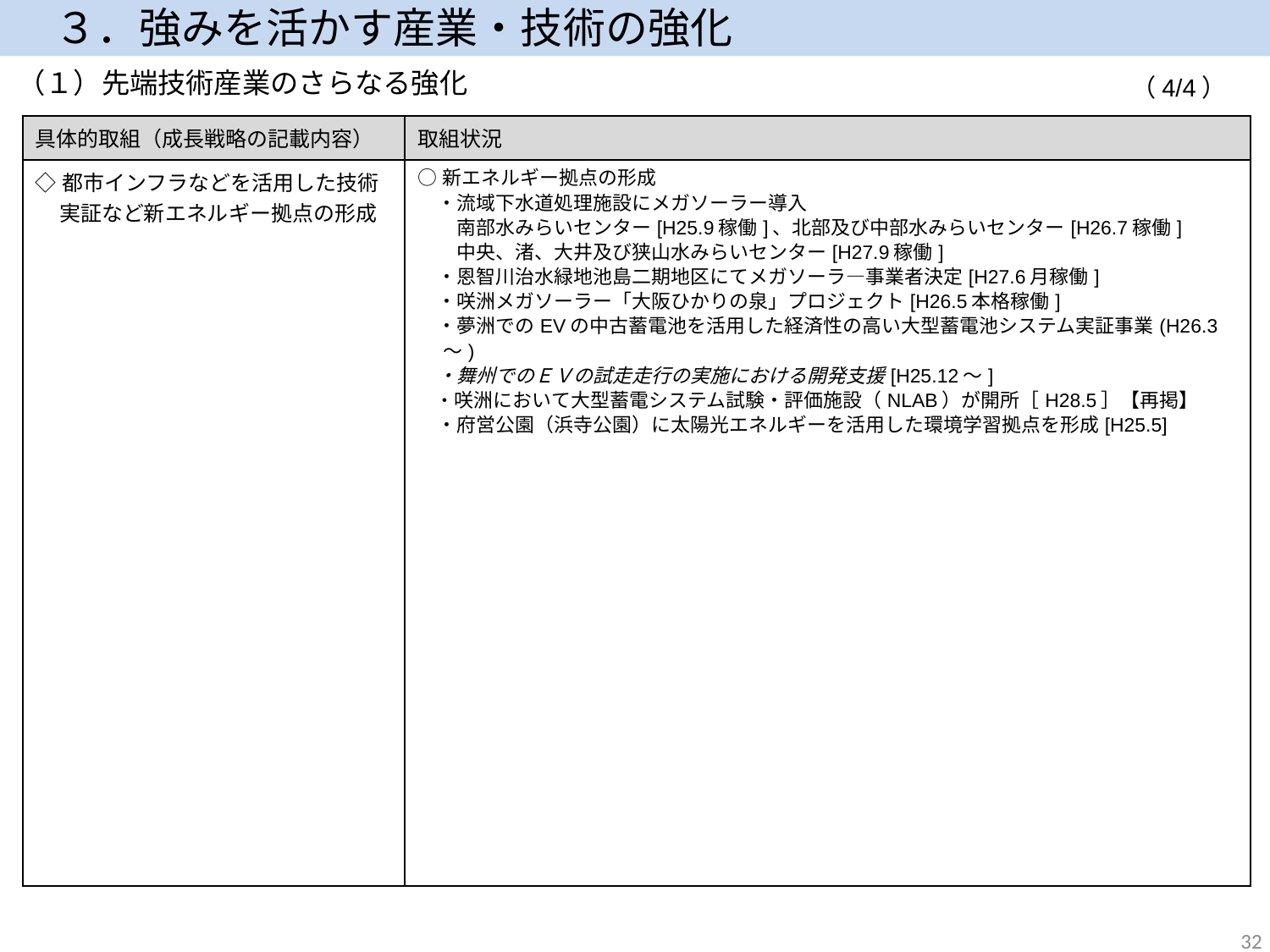

３．強みを活かす産業・技術の強化
（１）先端技術産業のさらなる強化
（4/4）
| 具体的取組（成長戦略の記載内容） | 取組状況 |
| --- | --- |
| ◇都市インフラなどを活用した技術実証など新エネルギー拠点の形成 | ○新エネルギー拠点の形成 　・流域下水道処理施設にメガソーラー導入 　　南部水みらいセンター[H25.9稼働]、北部及び中部水みらいセンター[H26.7稼働] 　　中央、渚、大井及び狭山水みらいセンター[H27.9稼働] 　・恩智川治水緑地池島二期地区にてメガソーラ―事業者決定[H27.6月稼働] 　・咲洲メガソーラー「大阪ひかりの泉」プロジェクト[H26.5本格稼働] 　・夢洲でのEVの中古蓄電池を活用した経済性の高い大型蓄電池システム実証事業(H26.3～) 　・舞州でのＥＶの試走走行の実施における開発支援[H25.12～] 　・咲洲において大型蓄電システム試験・評価施設（NLAB）が開所［H28.5］【再掲】　 　・府営公園（浜寺公園）に太陽光エネルギーを活用した環境学習拠点を形成[H25.5] |
32